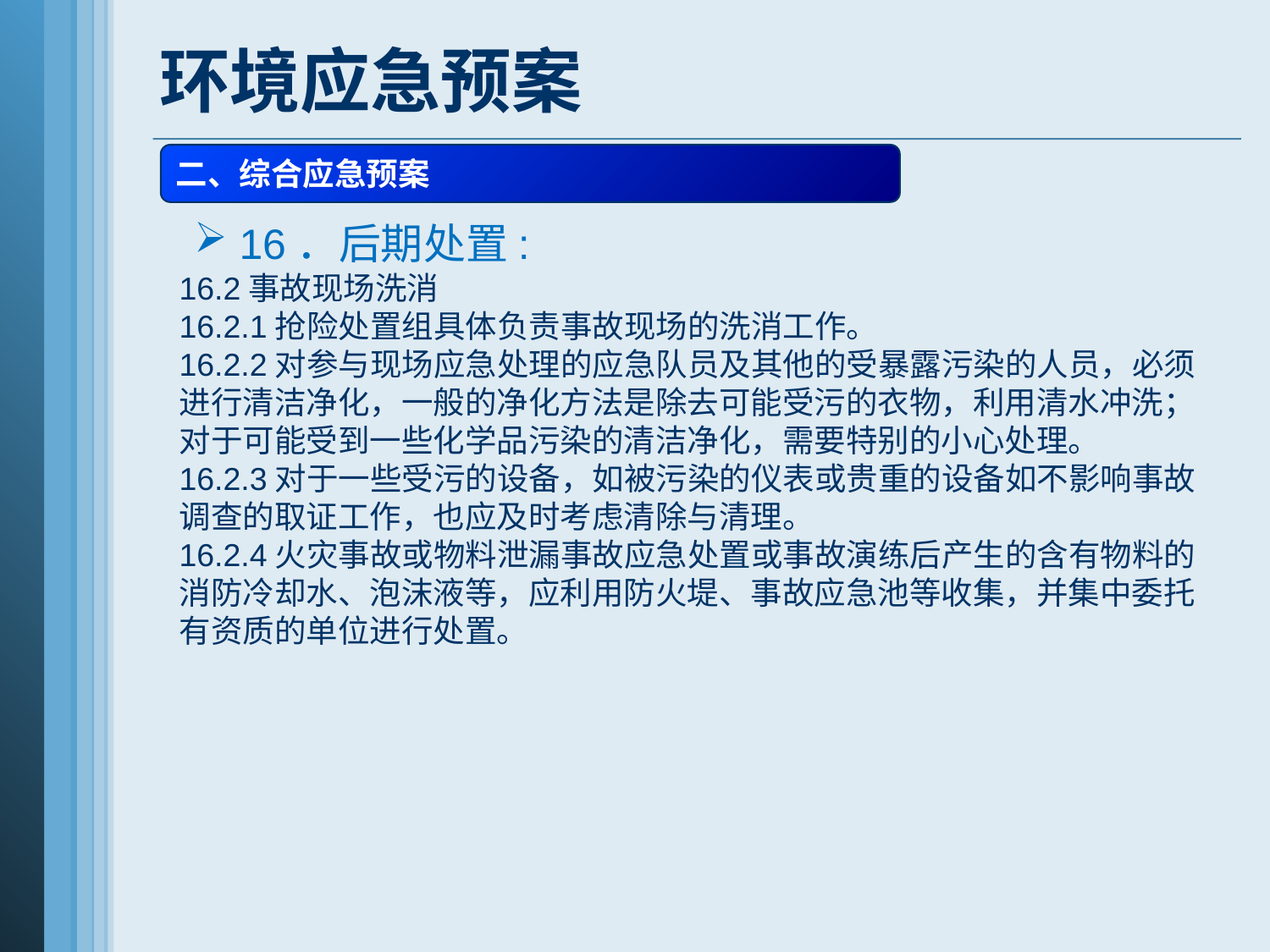

环境应急预案
二、综合应急预案
16．后期处置:
16.2事故现场洗消
16.2.1抢险处置组具体负责事故现场的洗消工作。
16.2.2对参与现场应急处理的应急队员及其他的受暴露污染的人员，必须进行清洁净化，一般的净化方法是除去可能受污的衣物，利用清水冲洗；对于可能受到一些化学品污染的清洁净化，需要特别的小心处理。
16.2.3对于一些受污的设备，如被污染的仪表或贵重的设备如不影响事故调查的取证工作，也应及时考虑清除与清理。
16.2.4火灾事故或物料泄漏事故应急处置或事故演练后产生的含有物料的消防冷却水、泡沫液等，应利用防火堤、事故应急池等收集，并集中委托有资质的单位进行处置。